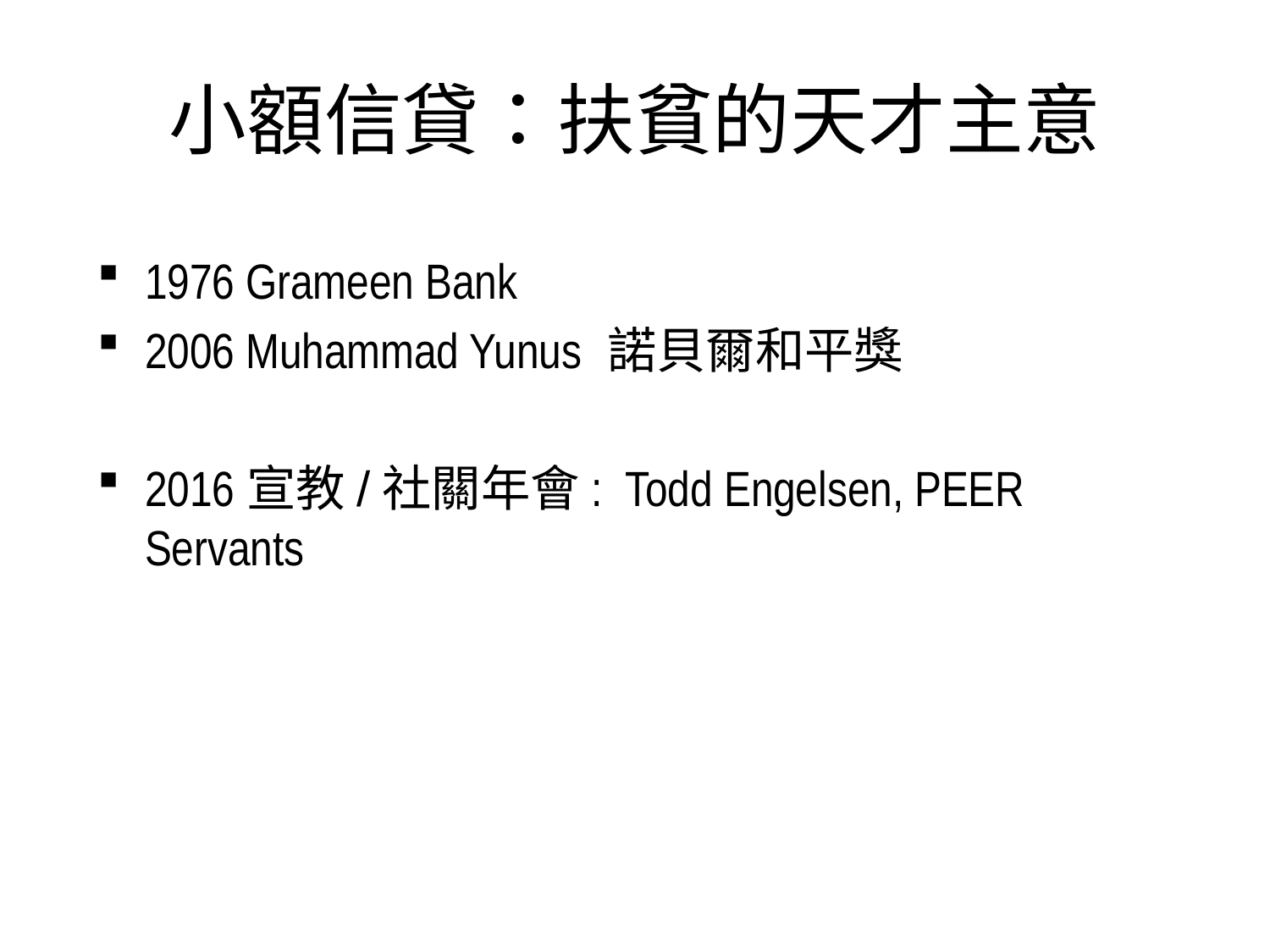

# 小額信貸：扶貧的天才主意
1976 Grameen Bank
2006 Muhammad Yunus 諾貝爾和平獎

2016宣教/社關年會:  Todd Engelsen, PEER Servants